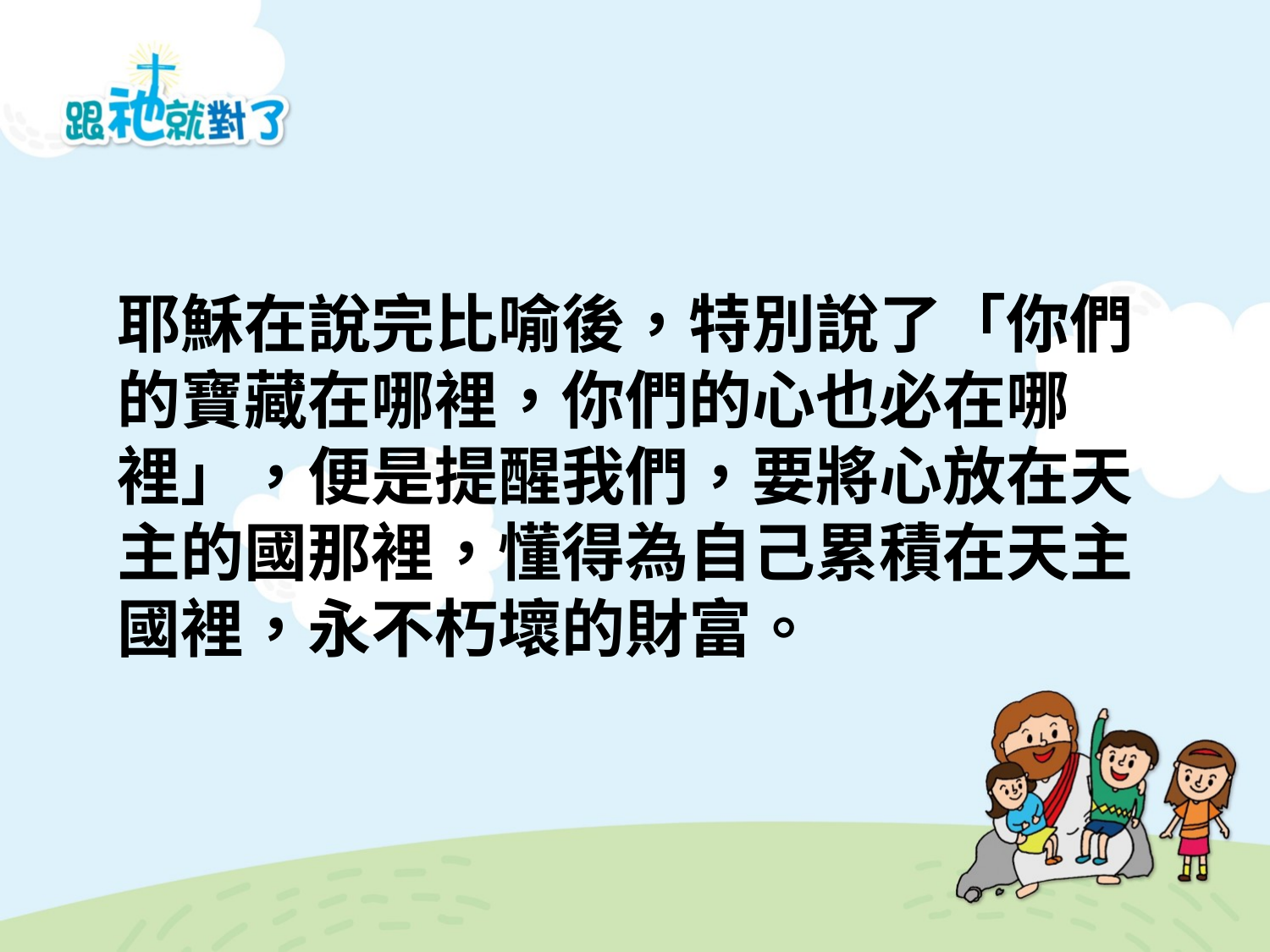

耶穌在說完比喻後，特別說了「你們的寶藏在哪裡，你們的心也必在哪裡」，便是提醒我們，要將心放在天主的國那裡，懂得為自己累積在天主國裡，永不朽壞的財富。